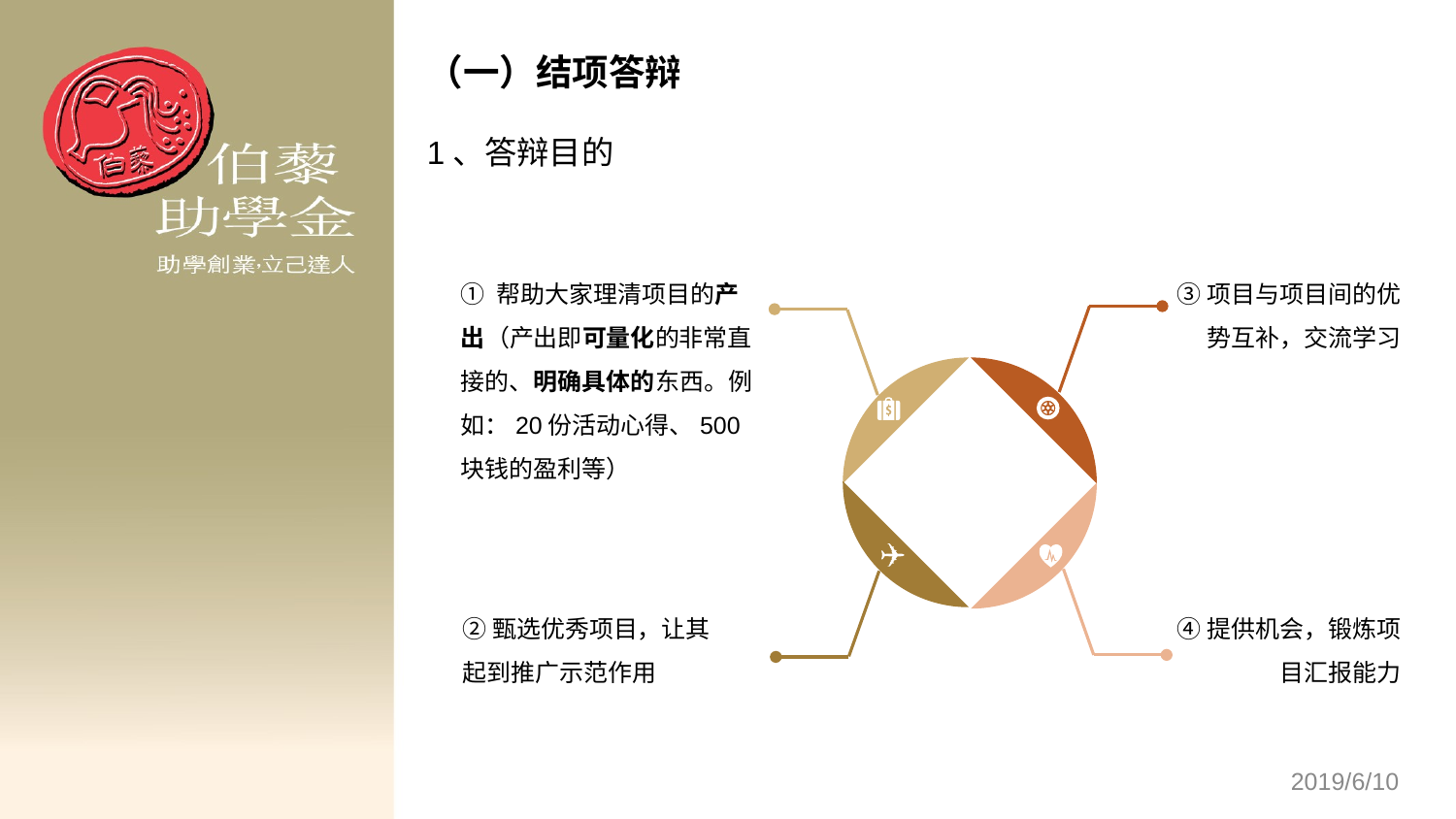

（一）结项答辩
1、答辩目的
① 帮助大家理清项目的产出（产出即可量化的非常直接的、明确具体的东西。例如：20份活动心得、500块钱的盈利等）
③项目与项目间的优势互补，交流学习

②甄选优秀项目，让其起到推广示范作用
④提供机会，锻炼项目汇报能力
2019/6/10